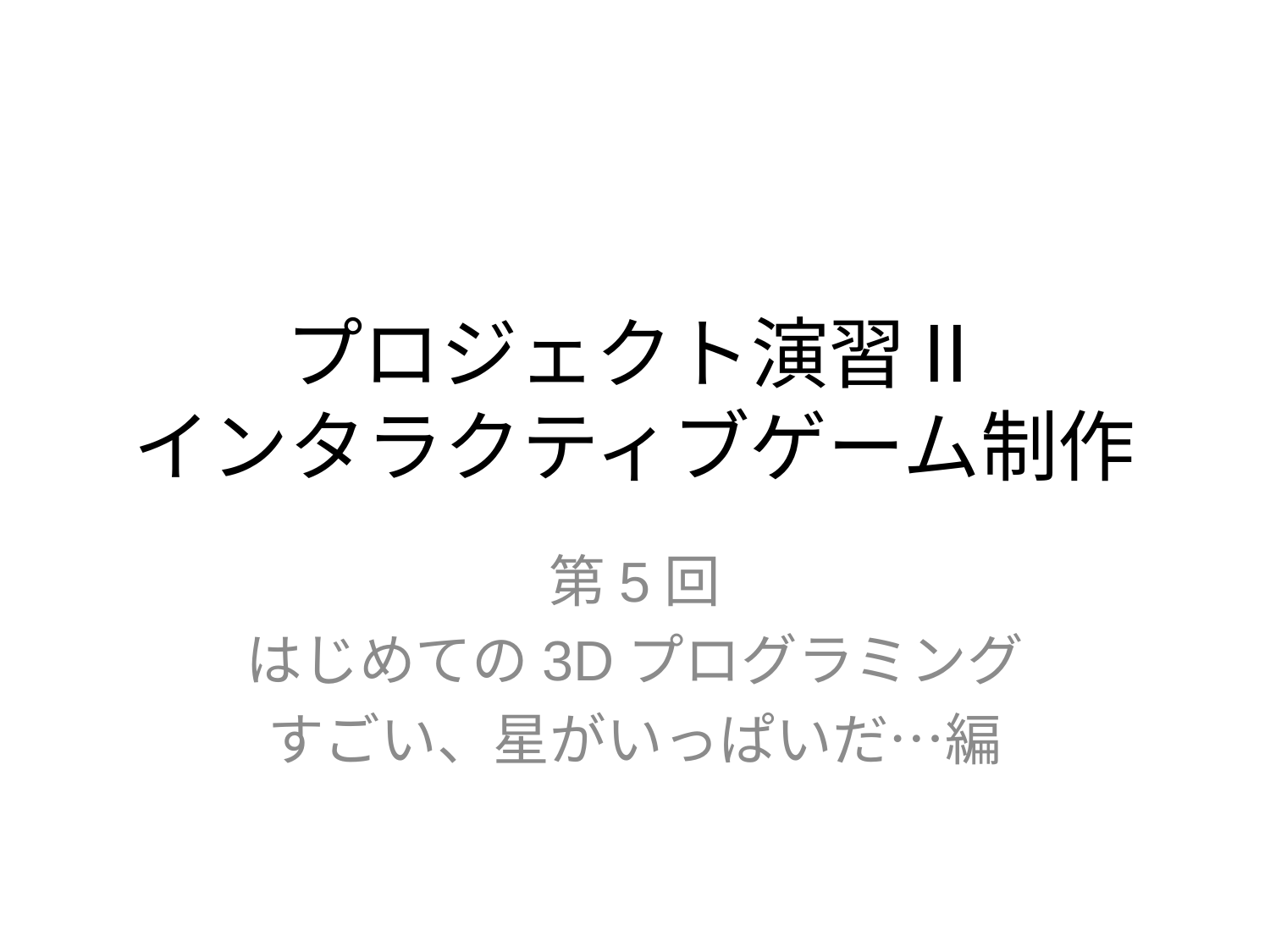

# プロジェクト演習Ⅱ インタラクティブゲーム制作
第5回
はじめての3Dプログラミング
すごい、星がいっぱいだ…編